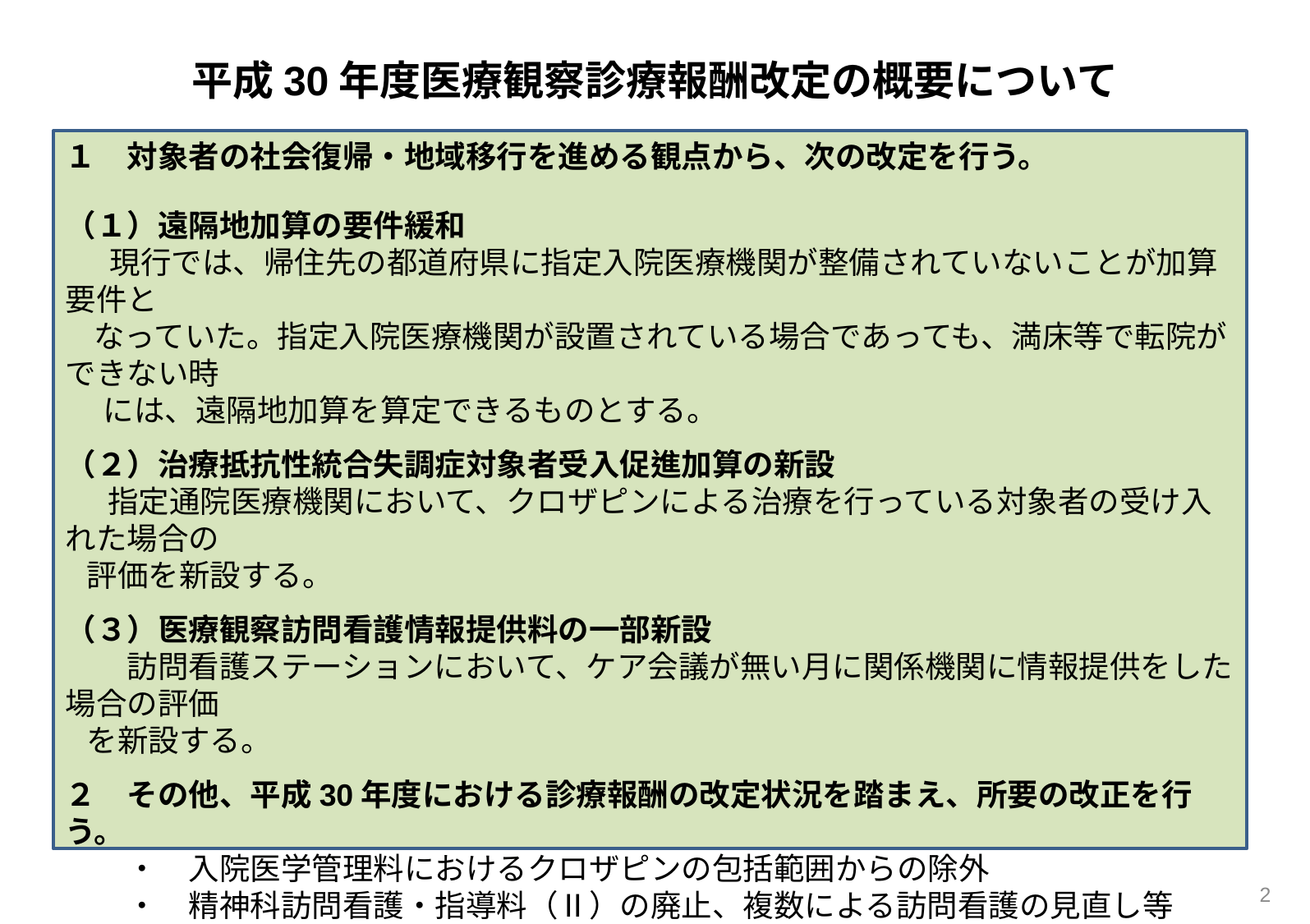

# 平成30年度医療観察診療報酬改定の概要について
１　対象者の社会復帰・地域移行を進める観点から、次の改定を行う。

（１）遠隔地加算の要件緩和
       現行では、帰住先の都道府県に指定入院医療機関が整備されていないことが加算要件と
   なっていた。指定入院医療機関が設置されている場合であっても、満床等で転院ができない時
　 には、遠隔地加算を算定できるものとする。

（２）治療抵抗性統合失調症対象者受入促進加算の新設
     指定通院医療機関において、クロザピンによる治療を行っている対象者の受け入れた場合の
  評価を新設する。

（３）医療観察訪問看護情報提供料の一部新設
　　訪問看護ステーションにおいて、ケア会議が無い月に関係機関に情報提供をした場合の評価
  を新設する。

２　その他、平成30年度における診療報酬の改定状況を踏まえ、所要の改正を行う。
　　・　入院医学管理料におけるクロザピンの包括範囲からの除外
　　・　精神科訪問看護・指導料（Ⅱ）の廃止、複数による訪問看護の見直し等

（平成29年11月28日及び平成30年１月10日に有識者による懇談会を実施）
（平成30年１月17日～１月30日にパブリックコメントを実施）

2